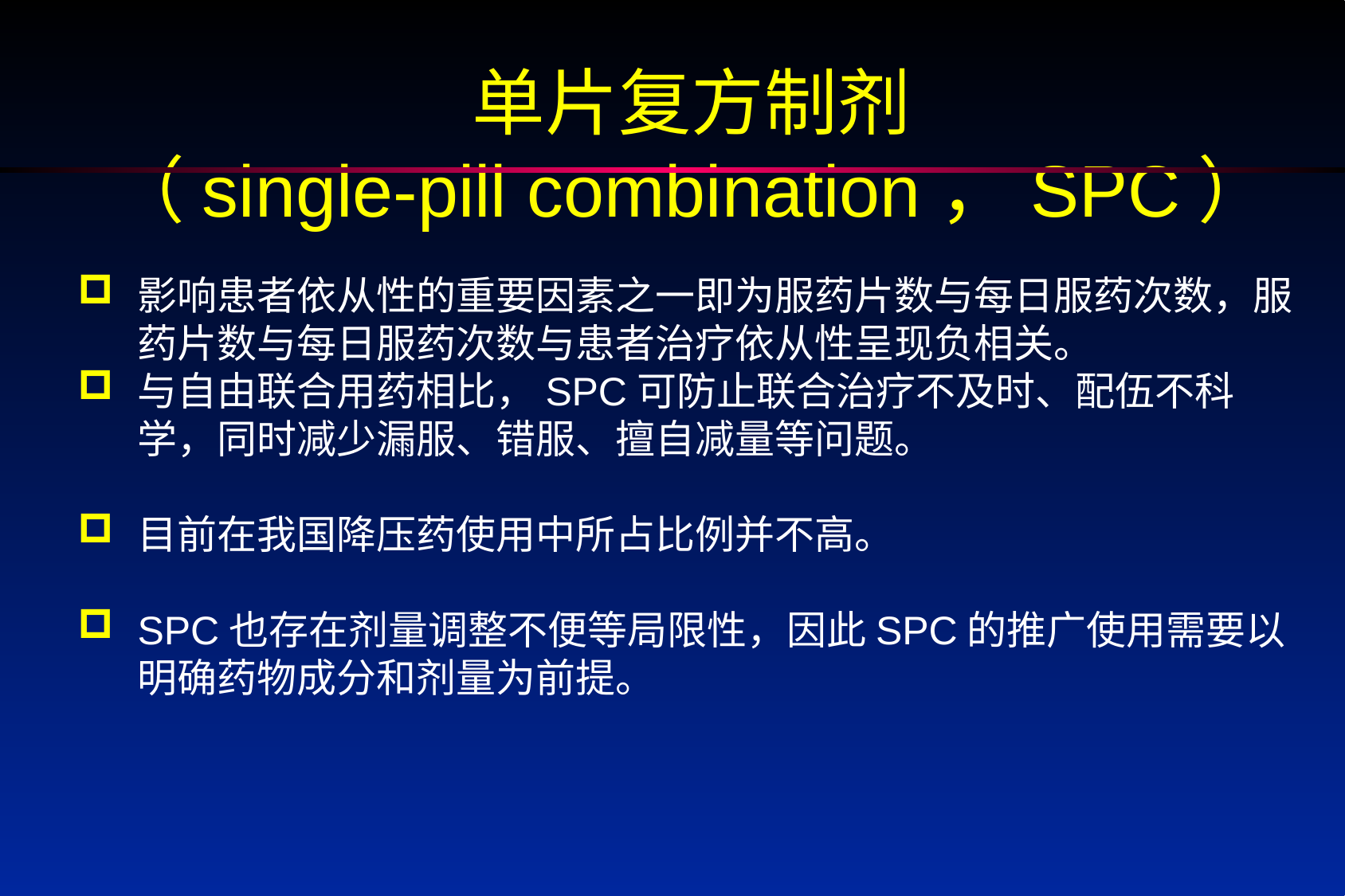

# 单片复方制剂 （single-pill combination，SPC）

影响患者依从性的重要因素之一即为服药片数与每日服药次数，服药片数与每日服药次数与患者治疗依从性呈现负相关。
与自由联合用药相比，SPC可防止联合治疗不及时、配伍不科学，同时减少漏服、错服、擅自减量等问题。

目前在我国降压药使用中所占比例并不高。

SPC也存在剂量调整不便等局限性，因此SPC的推广使用需要以明确药物成分和剂量为前提。